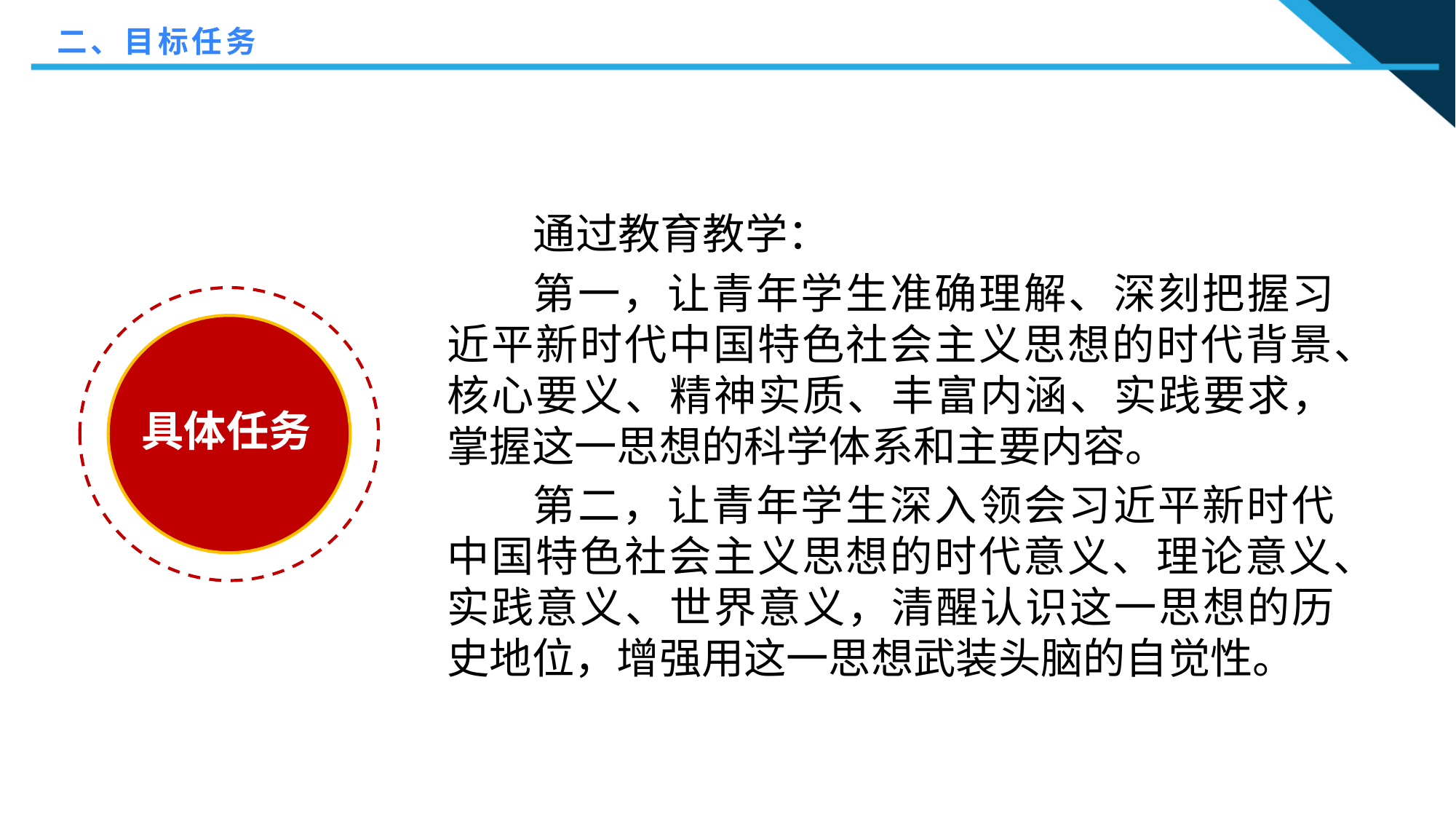

二、目标任务
通过教育教学：
第一，让青年学生准确理解、深刻把握习近平新时代中国特色社会主义思想的时代背景、核心要义、精神实质、丰富内涵、实践要求，掌握这一思想的科学体系和主要内容。
第二，让青年学生深入领会习近平新时代中国特色社会主义思想的时代意义、理论意义、实践意义、世界意义，清醒认识这一思想的历史地位，增强用这一思想武装头脑的自觉性。

具体任务